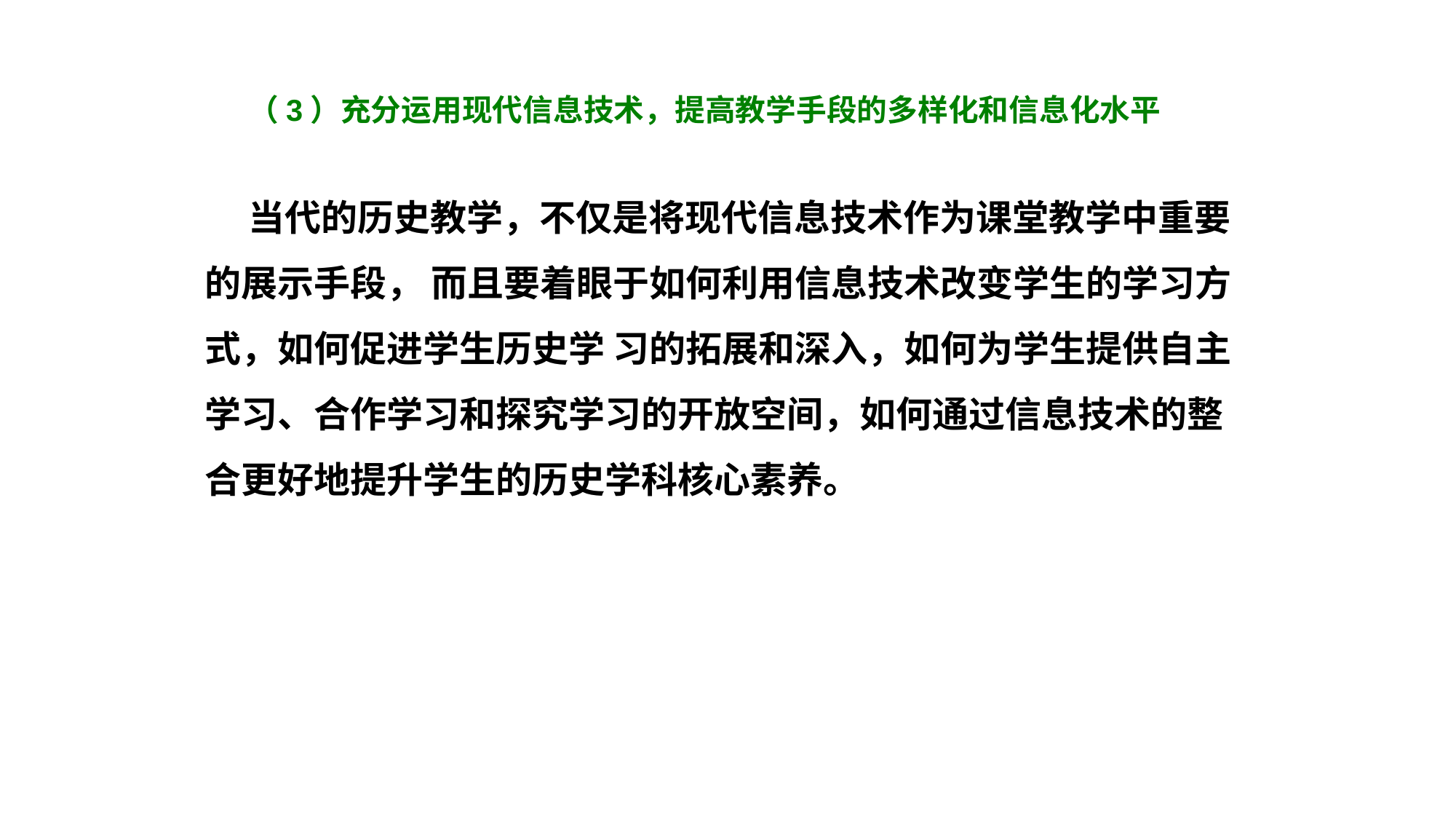

（3）充分运用现代信息技术，提高教学手段的多样化和信息化水平
      当代的历史教学，不仅是将现代信息技术作为课堂教学中重要的展示手段， 而且要着眼于如何利用信息技术改变学生的学习方式，如何促进学生历史学 习的拓展和深入，如何为学生提供自主学习、合作学习和探究学习的开放空间，如何通过信息技术的整合更好地提升学生的历史学科核心素养。